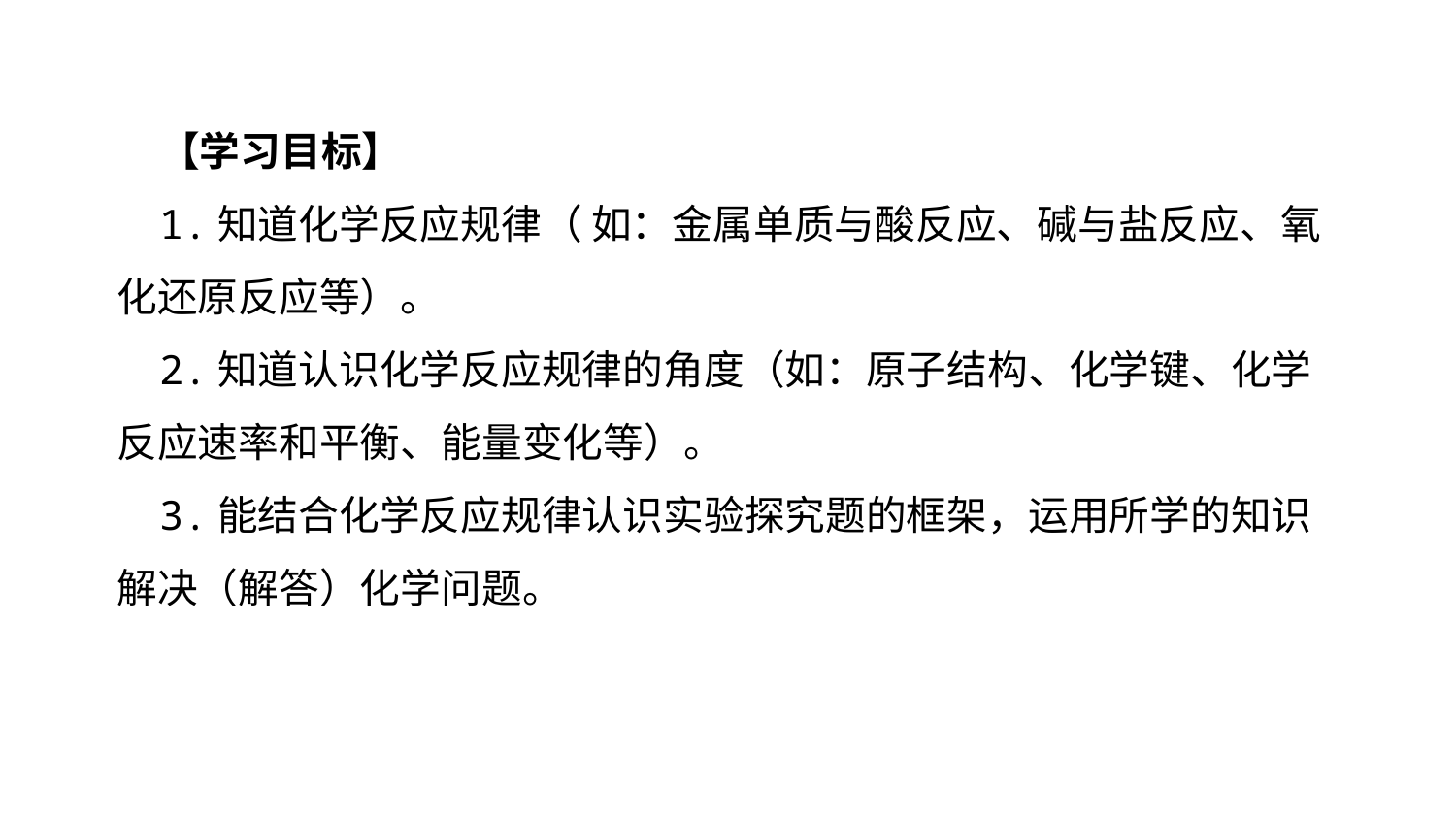

【学习目标】
1.知道化学反应规律（ 如：金属单质与酸反应、碱与盐反应、氧化还原反应等）。
2.知道认识化学反应规律的角度（如：原子结构、化学键、化学反应速率和平衡、能量变化等）。
3.能结合化学反应规律认识实验探究题的框架，运用所学的知识解决（解答）化学问题。